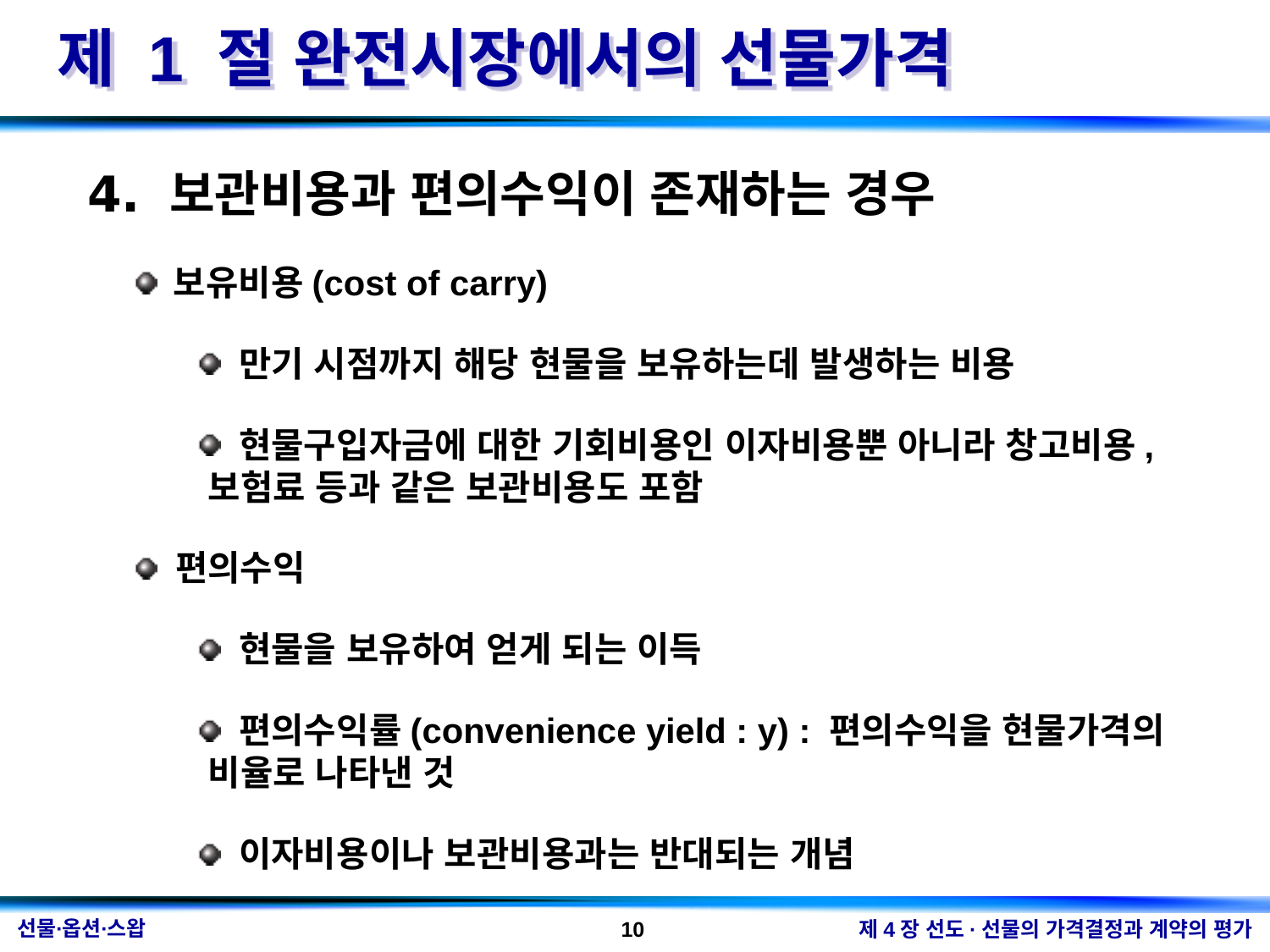

제 1 절 완전시장에서의 선물가격
4. 보관비용과 편의수익이 존재하는 경우
 보유비용(cost of carry)
 만기 시점까지 해당 현물을 보유하는데 발생하는 비용
 현물구입자금에 대한 기회비용인 이자비용뿐 아니라 창고비용, 보험료 등과 같은 보관비용도 포함
 편의수익
 현물을 보유하여 얻게 되는 이득
 편의수익률(convenience yield : y) : 편의수익을 현물가격의 비율로 나타낸 것
 이자비용이나 보관비용과는 반대되는 개념
10